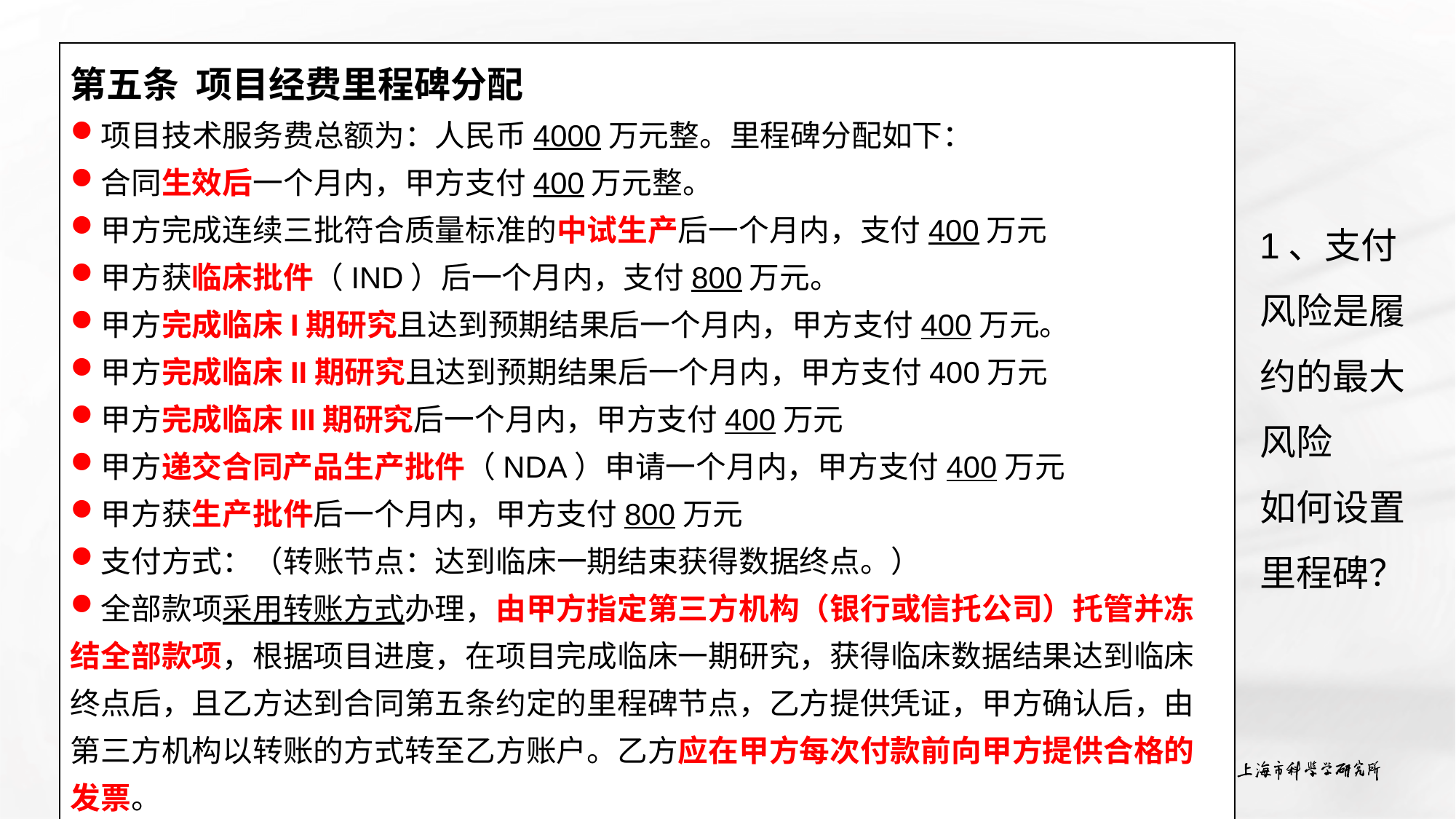

第五条  项目经费里程碑分配
项目技术服务费总额为：人民币4000万元整。里程碑分配如下：
合同生效后一个月内，甲方支付400万元整。
甲方完成连续三批符合质量标准的中试生产后一个月内，支付400万元
甲方获临床批件（IND）后一个月内，支付800万元。
甲方完成临床I期研究且达到预期结果后一个月内，甲方支付400万元。
甲方完成临床II期研究且达到预期结果后一个月内，甲方支付400万元
甲方完成临床III期研究后一个月内，甲方支付400万元
甲方递交合同产品生产批件（NDA）申请一个月内，甲方支付400万元
甲方获生产批件后一个月内，甲方支付800万元
支付方式：（转账节点：达到临床一期结束获得数据终点。）
全部款项采用转账方式办理，由甲方指定第三方机构（银行或信托公司）托管并冻结全部款项，根据项目进度，在项目完成临床一期研究，获得临床数据结果达到临床终点后，且乙方达到合同第五条约定的里程碑节点，乙方提供凭证，甲方确认后，由第三方机构以转账的方式转至乙方账户。乙方应在甲方每次付款前向甲方提供合格的发票。
1、支付风险是履约的最大风险
如何设置里程碑？